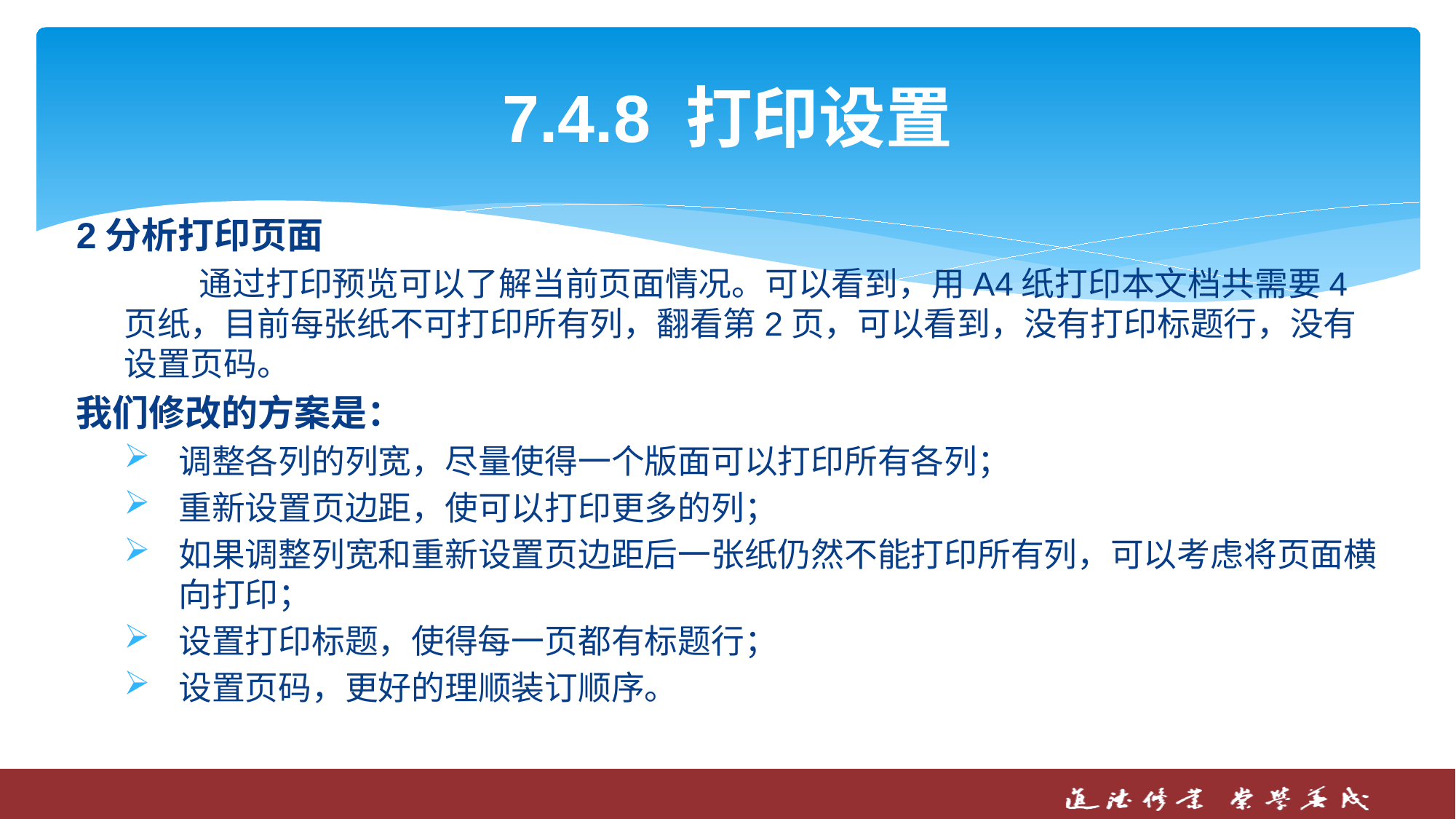

# 7.4.8 打印设置
2分析打印页面
         通过打印预览可以了解当前页面情况。可以看到，用A4纸打印本文档共需要4页纸，目前每张纸不可打印所有列，翻看第2页，可以看到，没有打印标题行，没有设置页码。
我们修改的方案是：
调整各列的列宽，尽量使得一个版面可以打印所有各列；
重新设置页边距，使可以打印更多的列；
如果调整列宽和重新设置页边距后一张纸仍然不能打印所有列，可以考虑将页面横向打印；
设置打印标题，使得每一页都有标题行；
设置页码，更好的理顺装订顺序。